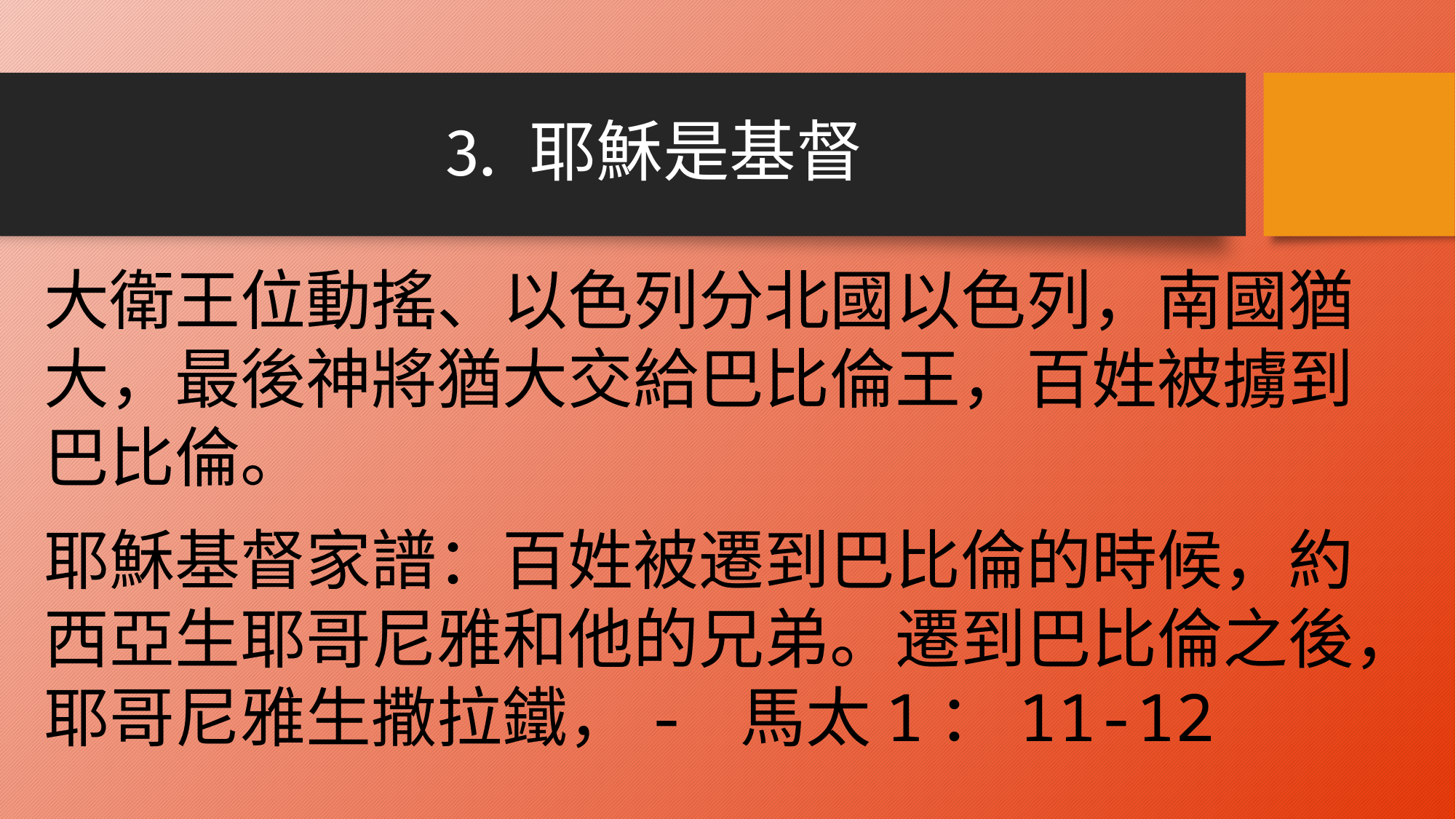

# 3. 耶穌是基督
大衛王位動搖、以色列分北國以色列，南國猶大，最後神將猶大交給巴比倫王，百姓被擄到巴比倫。
耶穌基督家譜：百姓被遷到巴比倫的時候，約西亞生耶哥尼雅和他的兄弟。遷到巴比倫之後，耶哥尼雅生撒拉鐵，- 馬太1：11-12